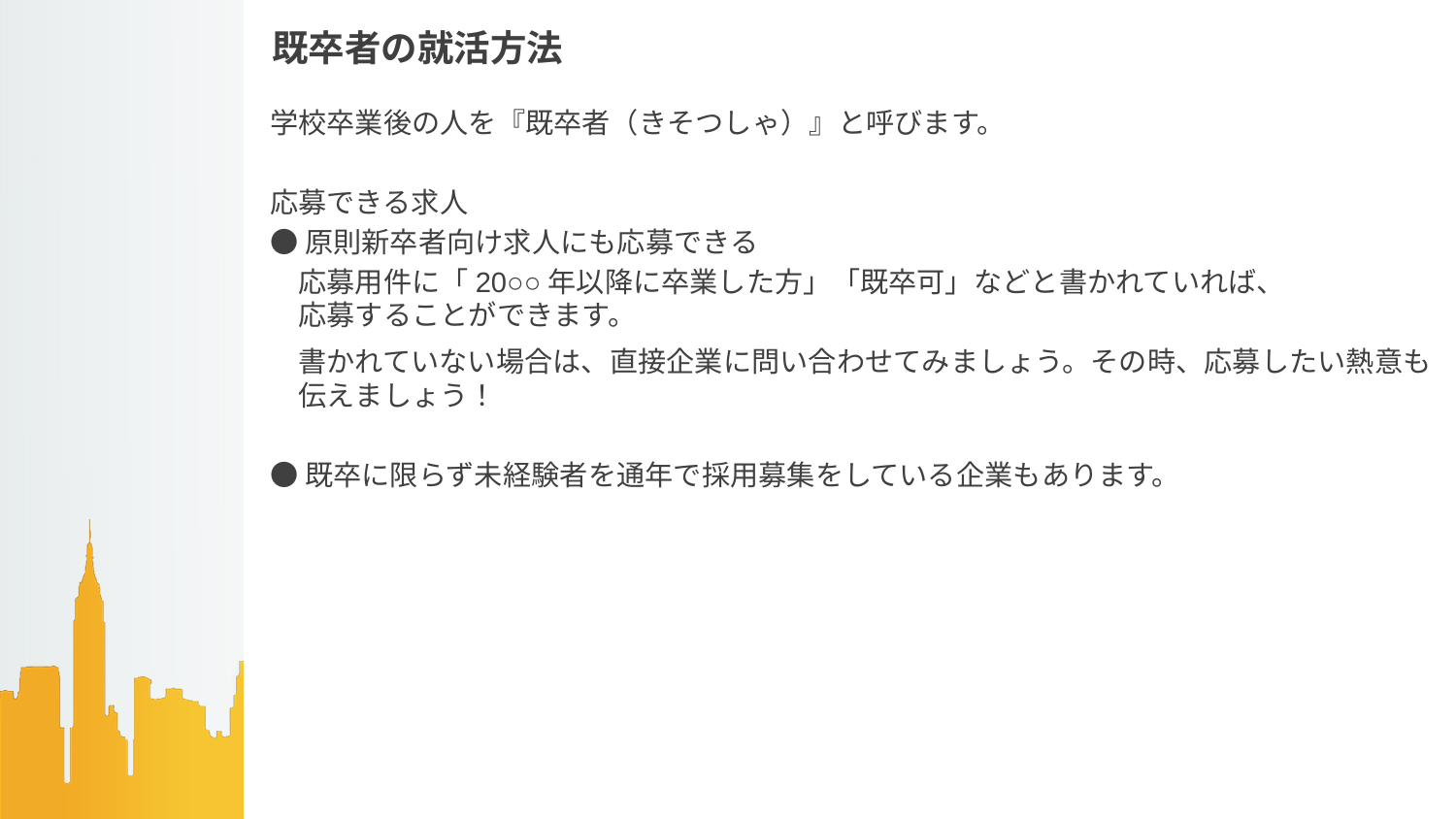

# 既卒者の就活方法
学校卒業後の人を『既卒者（きそつしゃ）』と呼びます。

応募できる求人
●原則新卒者向け求人にも応募できる
　応募用件に「20○○年以降に卒業した方」「既卒可」などと書かれていれば、
　応募することができます。
　書かれていない場合は、直接企業に問い合わせてみましょう。その時、応募したい熱意も
　伝えましょう！

●既卒に限らず未経験者を通年で採用募集をしている企業もあります。